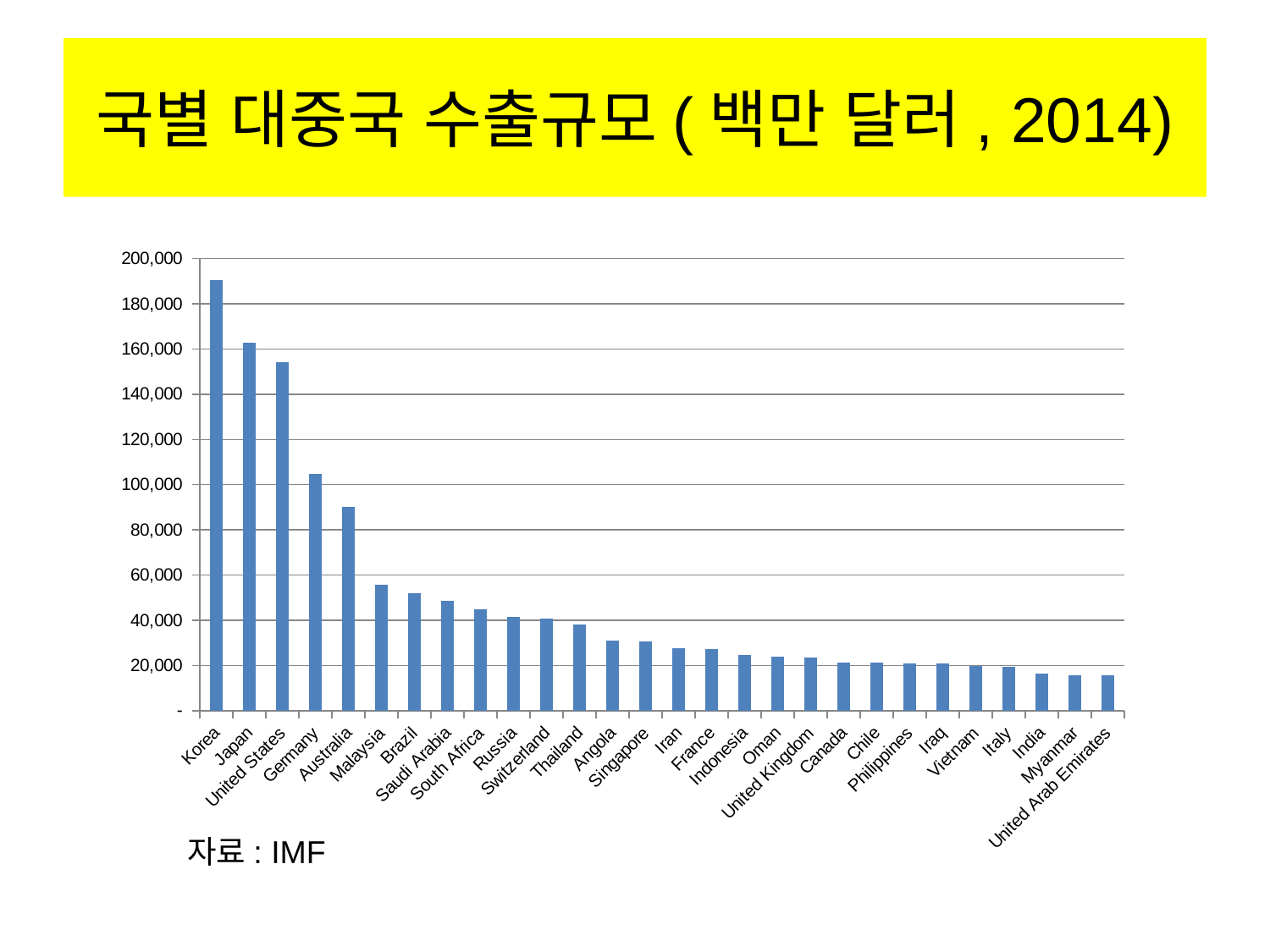

# 국별 대중국 수출규모(백만 달러, 2014)

### Chart

| Category |  |
|---|---|
| Korea | 190286.0 |
| Japan | 162686.0 |
| United States | 154136.0 |
| Germany | 104776.0 |
| Australia | 90132.2 |
| Malaysia | 55770.9 |
| Brazil | 51975.6 |
| Saudi Arabia | 48678.5 |
| South Africa | 44669.7 |
| Russia | 41558.1 |
| Switzerland | 40616.8 |
| Thailand | 38209.0 |
| Angola | 31094.9 |
| Singapore | 30534.5 |
| Iran | 27464.6 |
| France | 27115.5 |
| Indonesia | 24589.0 |
| Oman | 23820.2 |
| United Kingdom | 23550.5 |
| Canada | 21133.5 |
| Chile | 21132.5 |
| Philippines | 21045.2 |
| Iraq | 20747.599999999984 |
| Vietnam | 19927.8 |
| Italy | 19273.099999999984 |
| India | 16412.599999999984 |
| Myanmar | 15578.2 |
| United Arab Emirates | 15560.3 |
자료: IMF